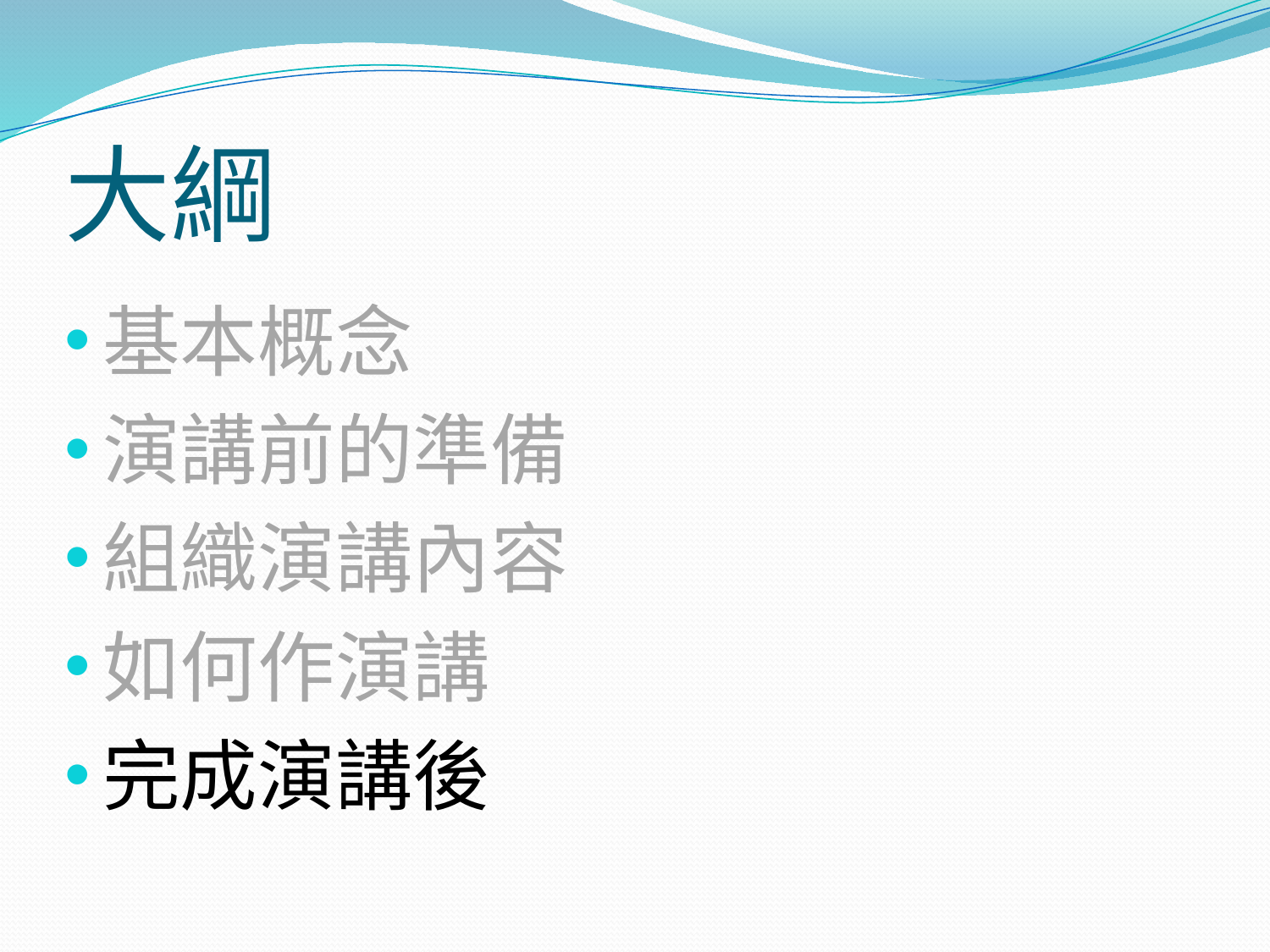

# 大綱
基本概念
演講前的準備
組織演講內容
如何作演講
完成演講後